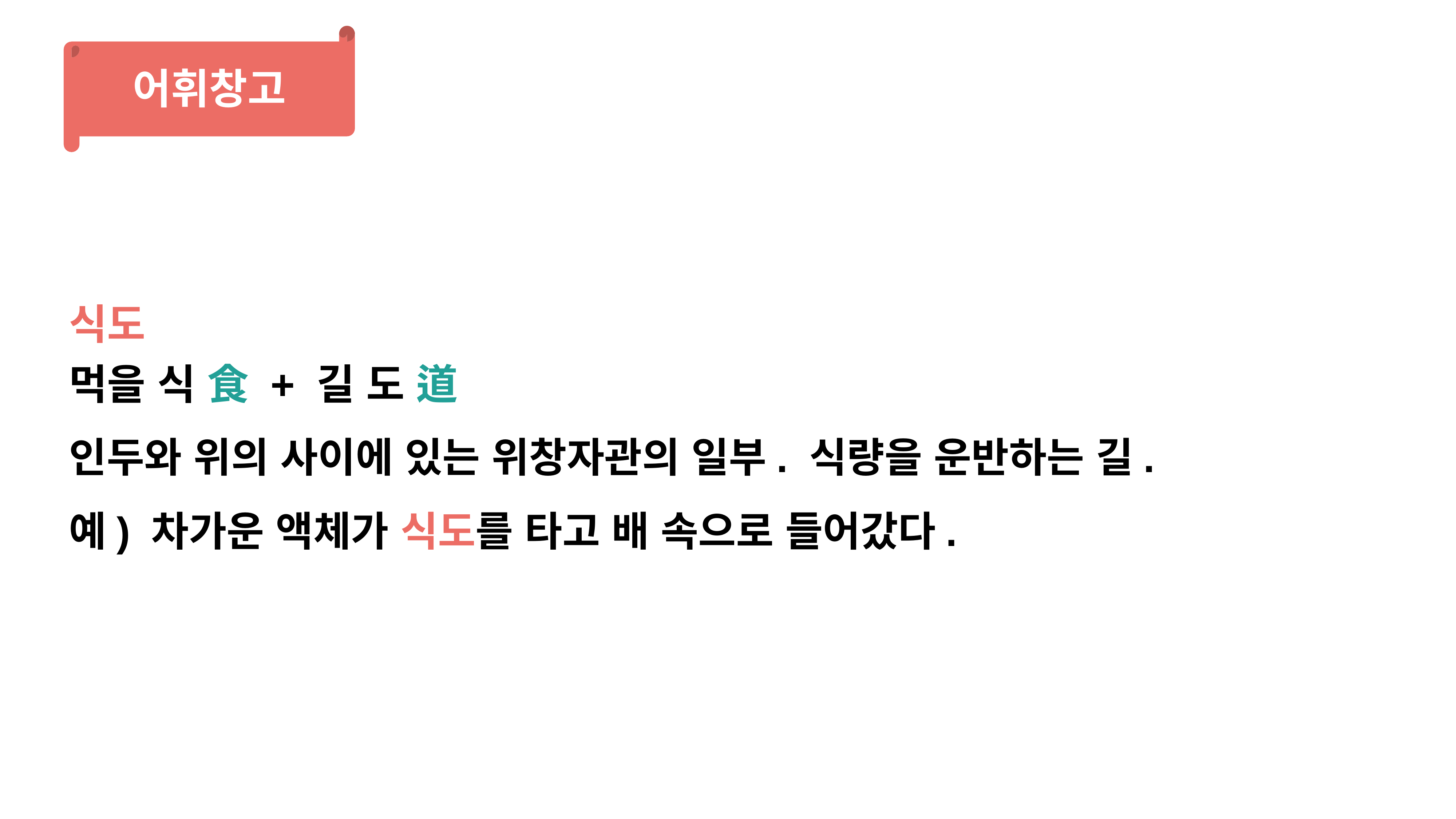

어휘창고
식도
먹을 식 食 + 길 도 道
인두와 위의 사이에 있는 위창자관의 일부. 식량을 운반하는 길.
예) 차가운 액체가 식도를 타고 배 속으로 들어갔다.